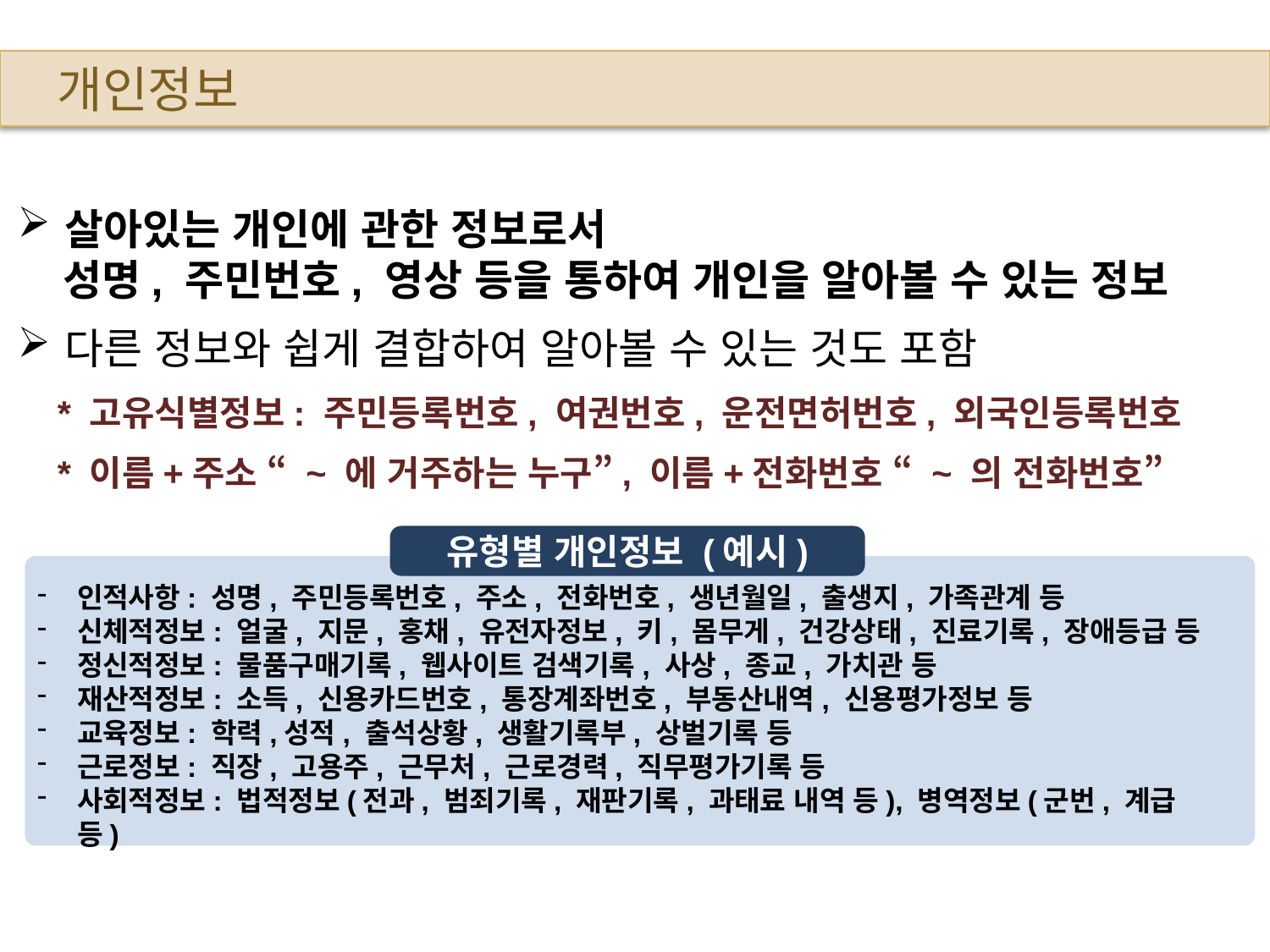

개인정보
살아있는 개인에 관한 정보로서
   성명, 주민번호, 영상 등을 통하여 개인을 알아볼 수 있는 정보
다른 정보와 쉽게 결합하여 알아볼 수 있는 것도 포함
* 고유식별정보: 주민등록번호, 여권번호, 운전면허번호, 외국인등록번호
* 이름+주소 “ ~ 에 거주하는 누구”, 이름+전화번호 “ ~ 의 전화번호”
유형별 개인정보 (예시)

인적사항: 성명, 주민등록번호, 주소, 전화번호, 생년월일, 출생지, 가족관계 등
신체적정보: 얼굴, 지문, 홍채, 유전자정보, 키, 몸무게, 건강상태, 진료기록, 장애등급 등
정신적정보: 물품구매기록, 웹사이트 검색기록, 사상, 종교, 가치관 등
재산적정보: 소득, 신용카드번호, 통장계좌번호, 부동산내역, 신용평가정보 등
교육정보: 학력,성적, 출석상황, 생활기록부, 상벌기록 등
근로정보: 직장, 고용주, 근무처, 근로경력, 직무평가기록 등
사회적정보: 법적정보(전과, 범죄기록, 재판기록, 과태료 내역 등), 병역정보(군번, 계급 등)